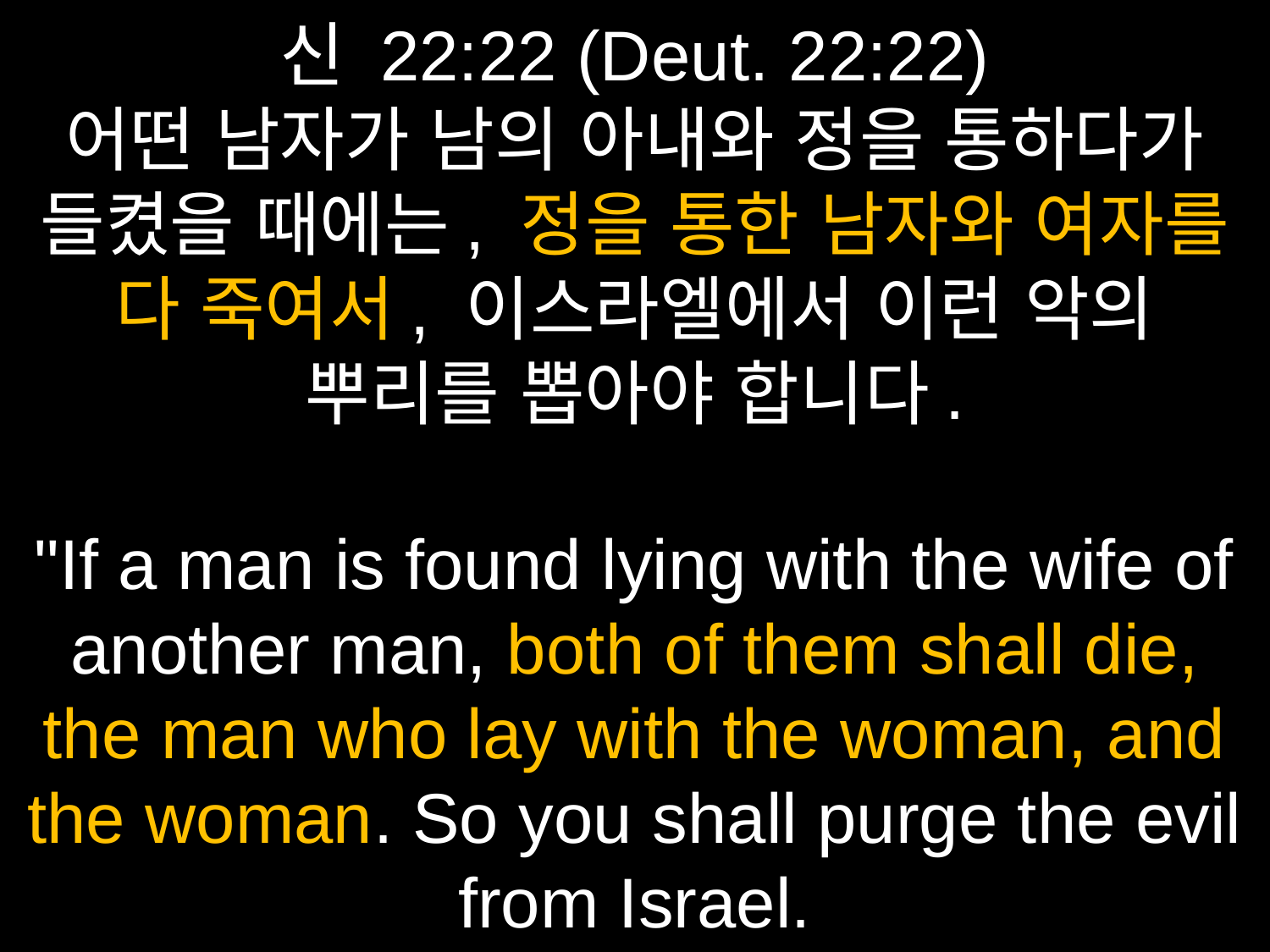

# 신 22:22 (Deut. 22:22) 어떤 남자가 남의 아내와 정을 통하다가 들켰을 때에는, 정을 통한 남자와 여자를 다 죽여서, 이스라엘에서 이런 악의 뿌리를 뽑아야 합니다. "If a man is found lying with the wife of another man, both of them shall die, the man who lay with the woman, and the woman. So you shall purge the evil from Israel.